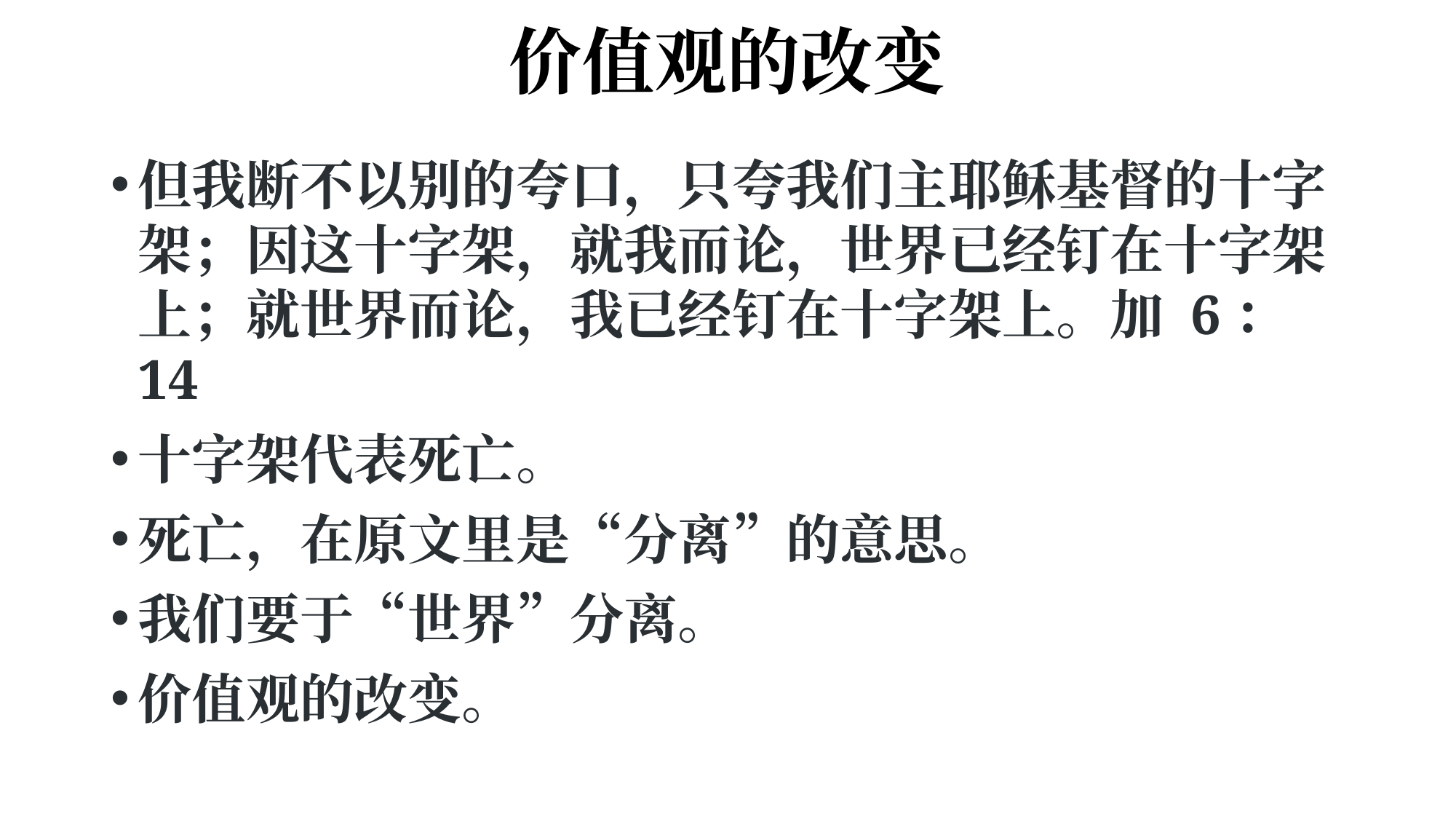

# 价值观的改变
但我断不以别的夸口，只夸我们主耶稣基督的十字架；因这十字架，就我而论，世界已经钉在十字架上；就世界而论，我已经钉在十字架上。加 6：14
十字架代表死亡。
死亡，在原文里是“分离”的意思。
我们要于“世界”分离。
价值观的改变。